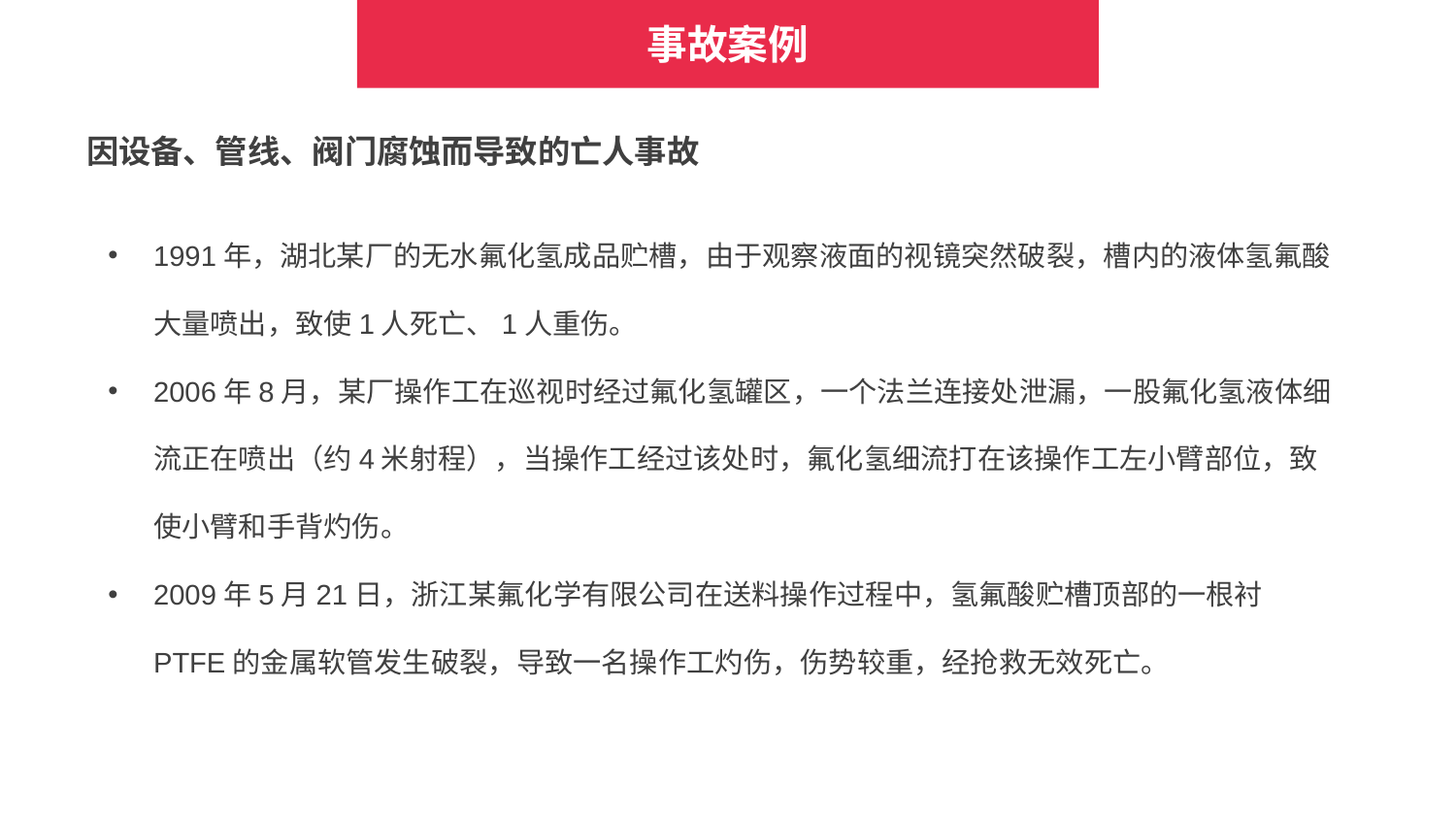

事故案例
因设备、管线、阀门腐蚀而导致的亡人事故
1991年，湖北某厂的无水氟化氢成品贮槽，由于观察液面的视镜突然破裂，槽内的液体氢氟酸大量喷出，致使1人死亡、1人重伤。
2006年8月，某厂操作工在巡视时经过氟化氢罐区，一个法兰连接处泄漏，一股氟化氢液体细流正在喷出（约4米射程），当操作工经过该处时，氟化氢细流打在该操作工左小臂部位，致使小臂和手背灼伤。
2009年5月21日，浙江某氟化学有限公司在送料操作过程中，氢氟酸贮槽顶部的一根衬PTFE的金属软管发生破裂，导致一名操作工灼伤，伤势较重，经抢救无效死亡。